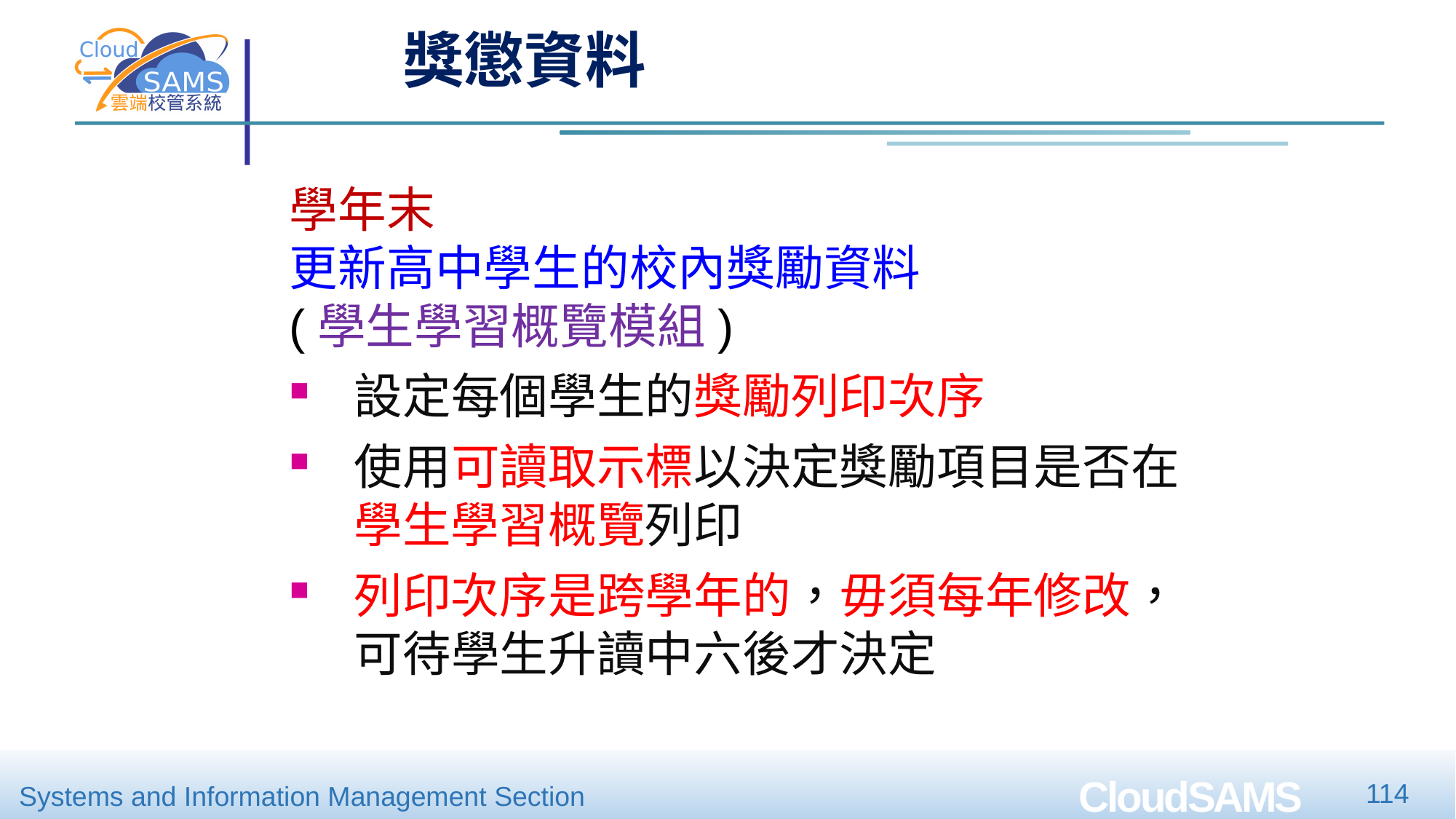

獎懲資料
學年末
更新高中學生的校內獎勵資料
(學生學習概覽模組)
設定每個學生的獎勵列印次序
使用可讀取示標以決定獎勵項目是否在學生學習概覽列印
列印次序是跨學年的，毋須每年修改，可待學生升讀中六後才決定
114